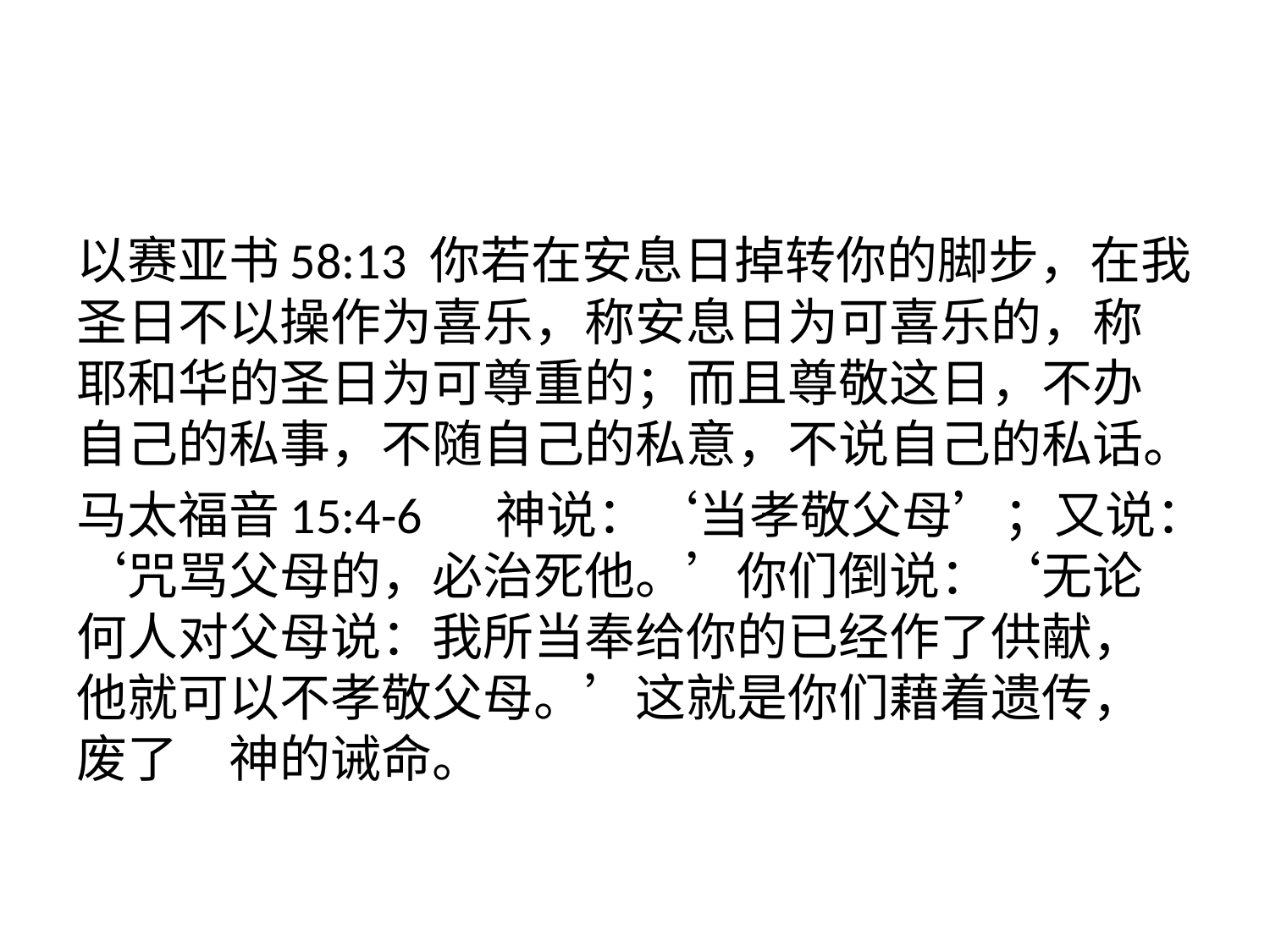

#
以赛亚书58:13 你若在安息日掉转你的脚步，在我圣日不以操作为喜乐，称安息日为可喜乐的，称耶和华的圣日为可尊重的；而且尊敬这日，不办自己的私事，不随自己的私意，不说自己的私话。
马太福音15:4-6 　神说：‘当孝敬父母’；又说：‘咒骂父母的，必治死他。’你们倒说：‘无论何人对父母说：我所当奉给你的已经作了供献，他就可以不孝敬父母。’这就是你们藉着遗传，废了　神的诫命。